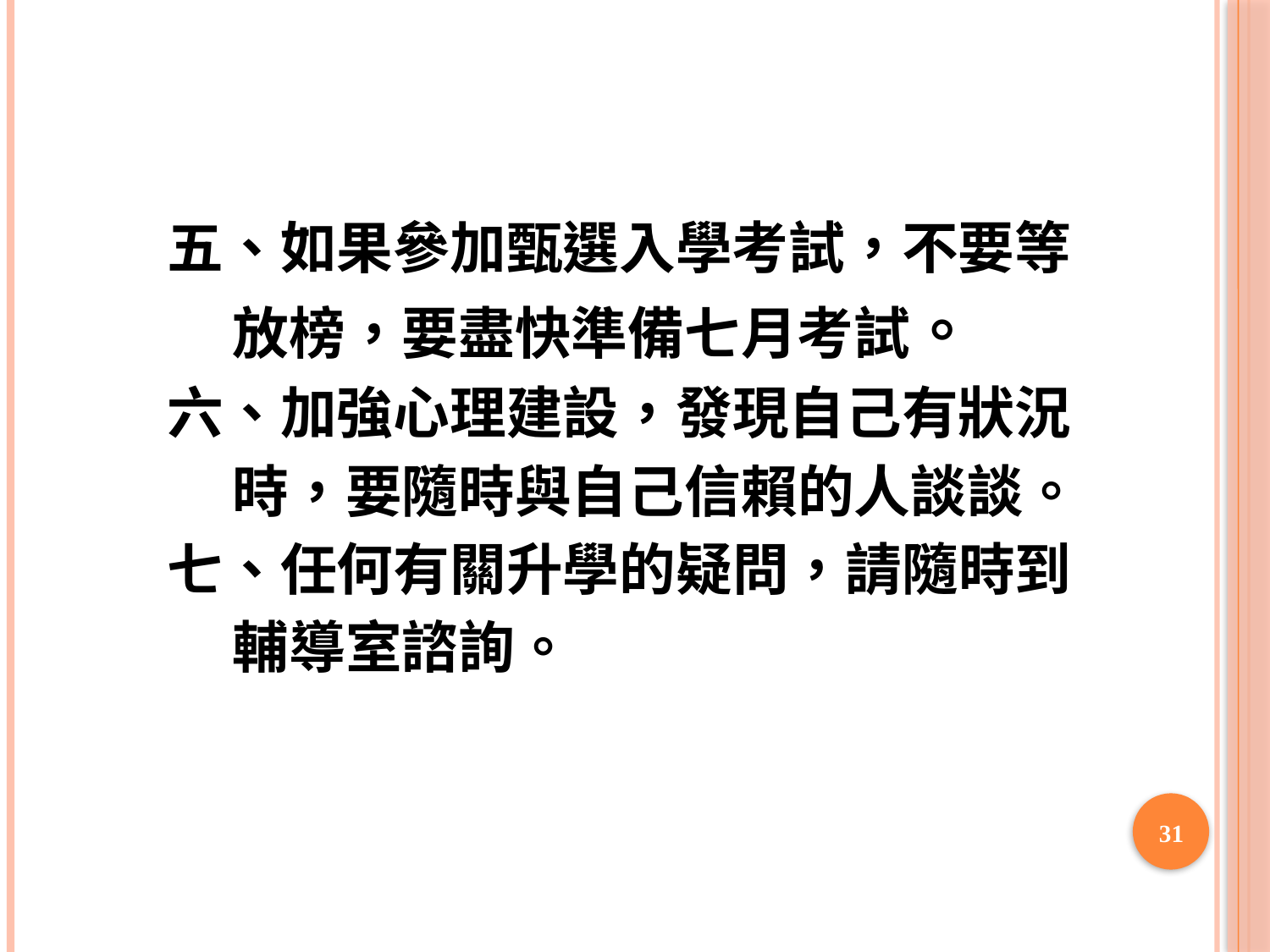

五、如果參加甄選入學考試，不要等
    放榜，要盡快準備七月考試。
六、加強心理建設，發現自己有狀況
    時，要隨時與自己信賴的人談談。
七、任何有關升學的疑問，請隨時到
    輔導室諮詢。
31